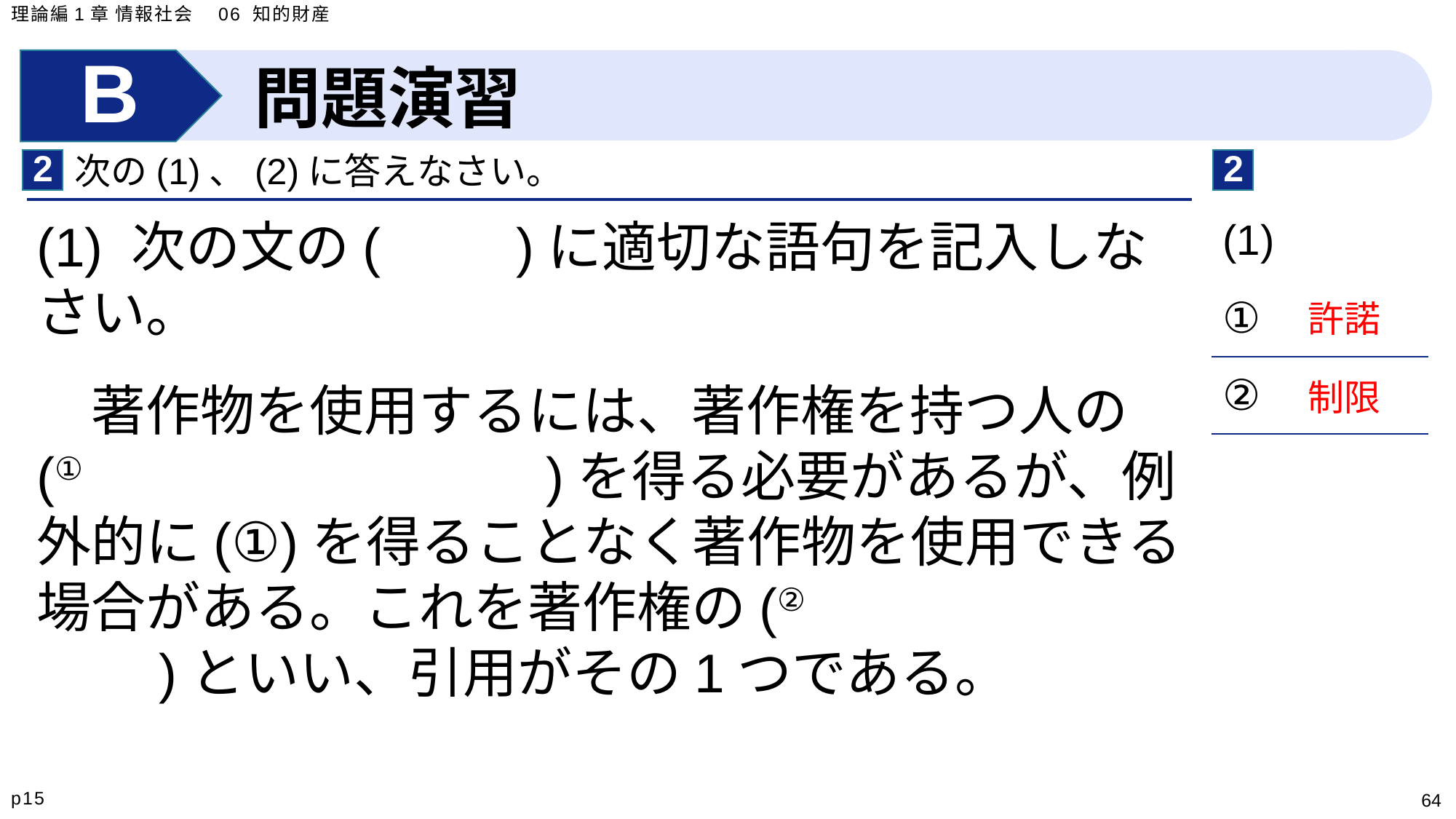

理論編1章 情報社会　06 知的財産
問題演習
2
2
次の(1)、(2)に答えなさい。
| (1) |
| --- |
| ① |
| ② |
(1) 次の文の(　　)に適切な語句を記入しなさい。
著作物を使用するには、著作権を持つ人の(①　　　　　　　　)を得る必要があるが、例外的に(①)を得ることなく著作物を使用できる場合がある。これを著作権の(②　　　　　　　　)といい、引用がその1つである。
許諾
制限
p15
64